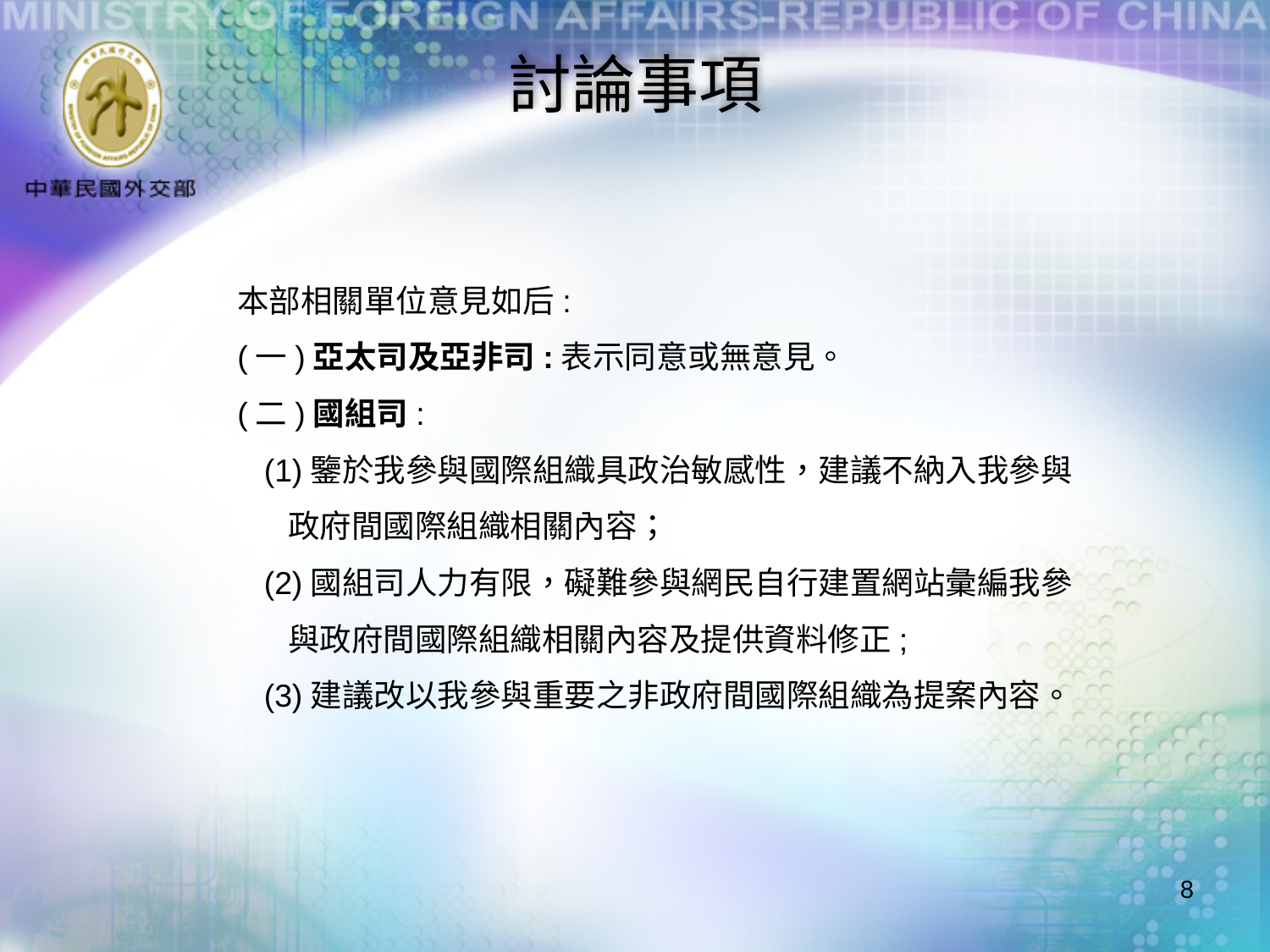

討論事項

本部相關單位意見如后:
(一)亞太司及亞非司:表示同意或無意見。
(二)國組司:
   (1)鑒於我參與國際組織具政治敏感性，建議不納入我參與
      政府間國際組織相關內容；
   (2)國組司人力有限，礙難參與網民自行建置網站彙編我參
      與政府間國際組織相關內容及提供資料修正;
   (3)建議改以我參與重要之非政府間國際組織為提案內容。

8